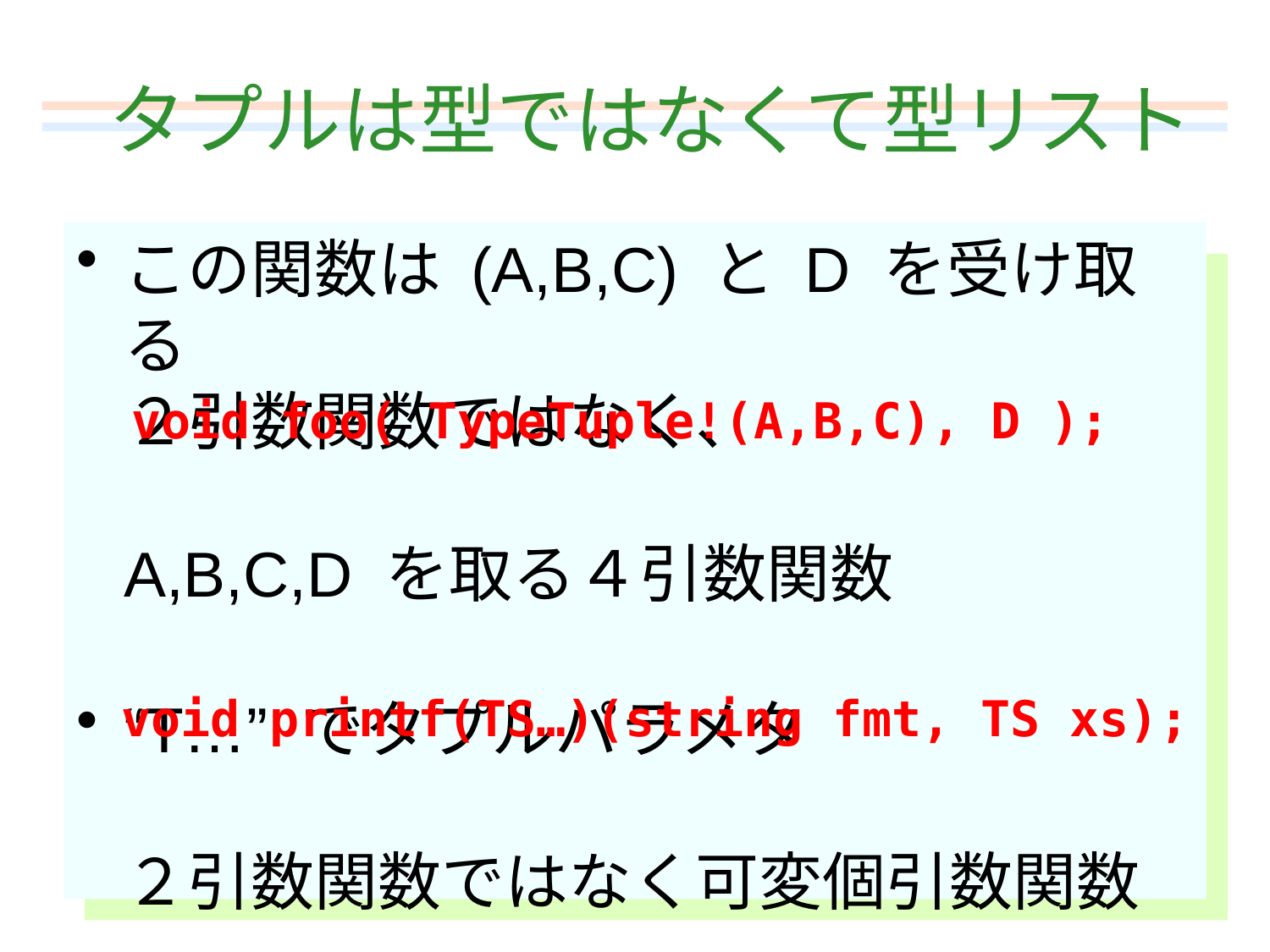

# タプルは型ではなくて型リスト
この関数は (A,B,C) と D を受け取る
２引数関数ではなく、
A,B,C,D を取る４引数関数

“T…” でタプルパラメタ
２引数関数ではなく可変個引数関数
void foo( TypeTuple!(A,B,C), D );
void printf(TS…)(string fmt, TS xs);